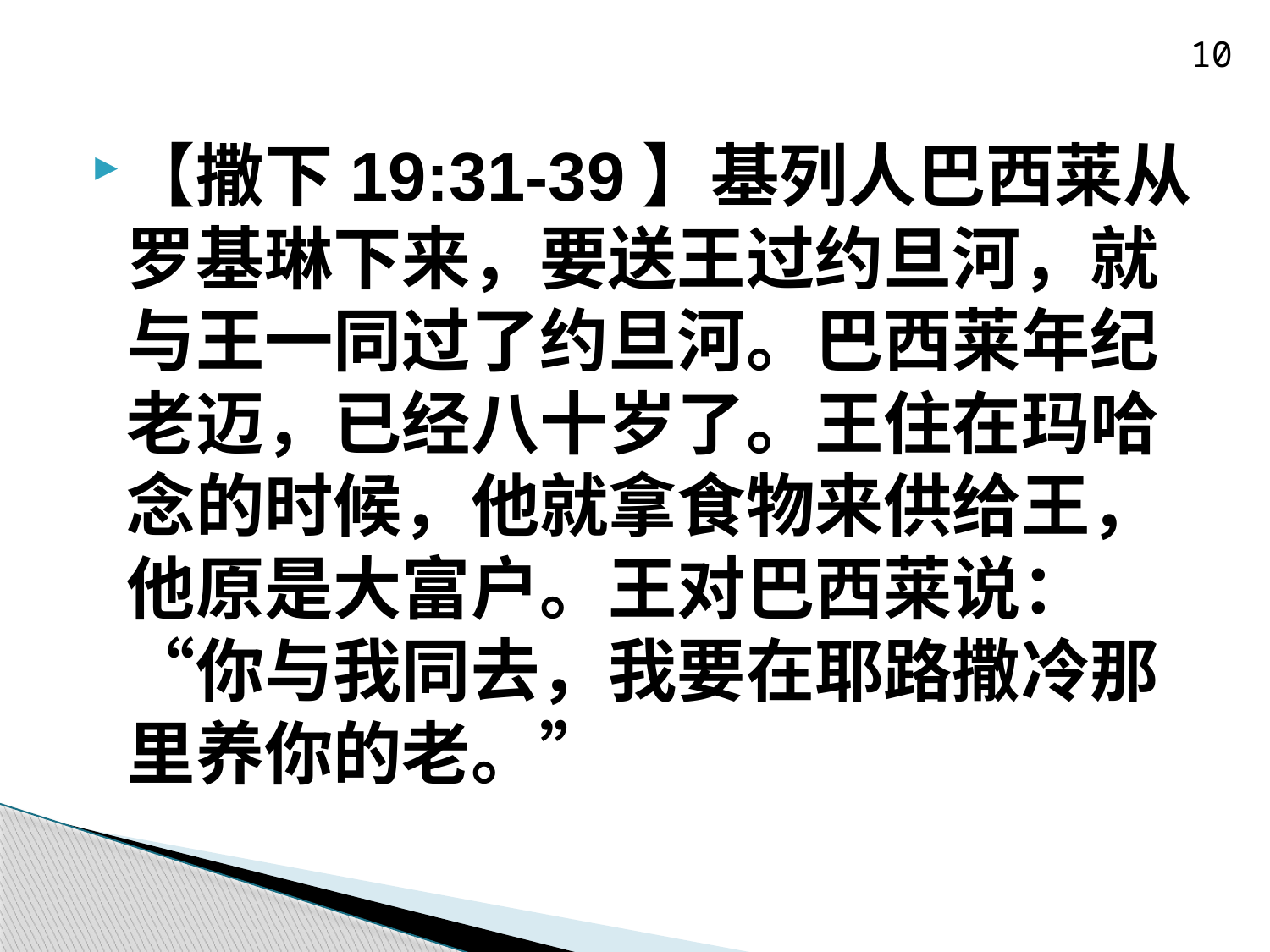

10
【撒下19:31-39】基列人巴西莱从罗基琳下来，要送王过约旦河，就与王一同过了约旦河。巴西莱年纪老迈，已经八十岁了。王住在玛哈念的时候，他就拿食物来供给王，他原是大富户。王对巴西莱说：“你与我同去，我要在耶路撒冷那里养你的老。”